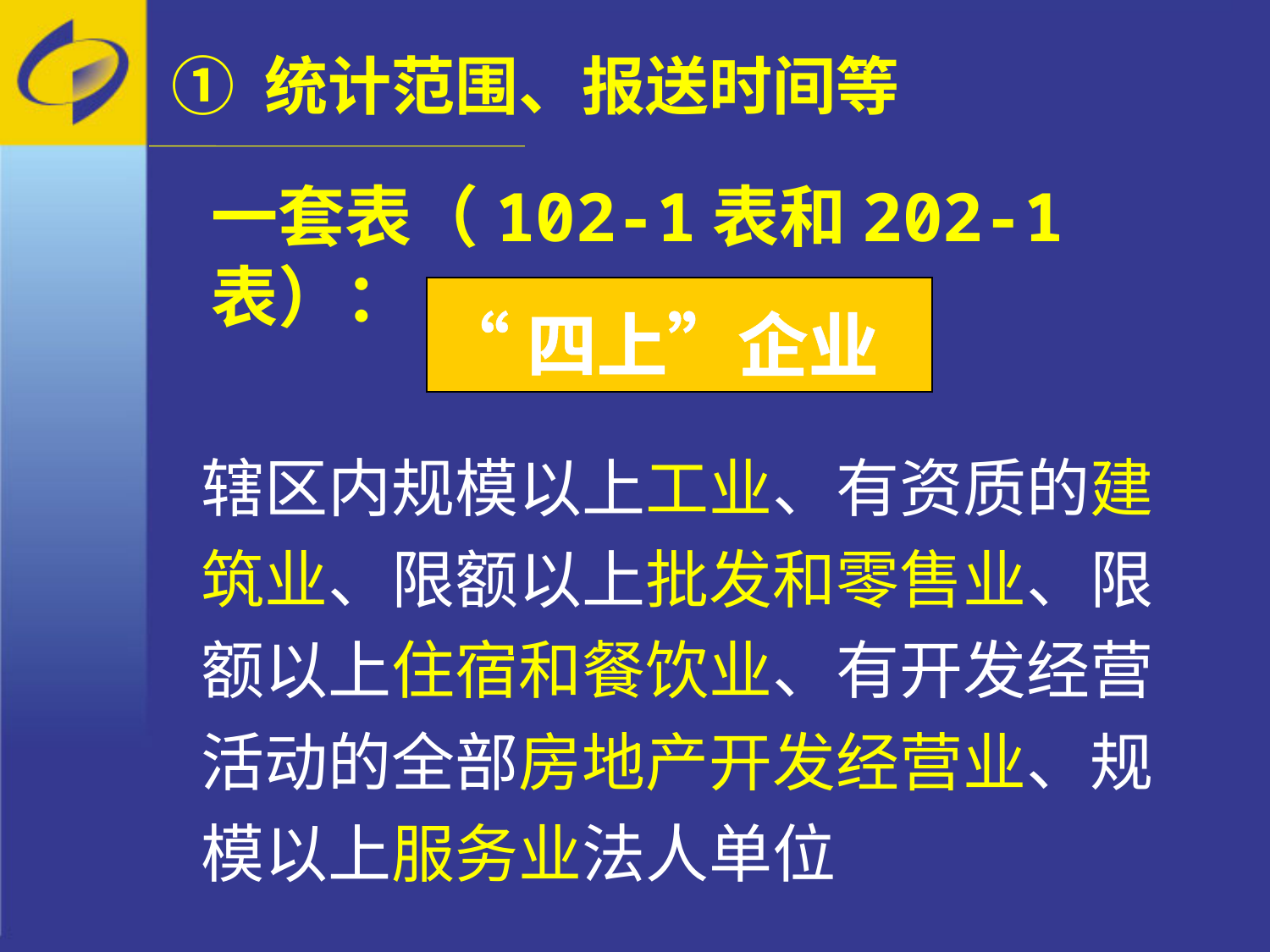

① 统计范围、报送时间等
一套表（102-1表和202-1表）：
“四上”企业
辖区内规模以上工业、有资质的建筑业、限额以上批发和零售业、限额以上住宿和餐饮业、有开发经营活动的全部房地产开发经营业、规模以上服务业法人单位